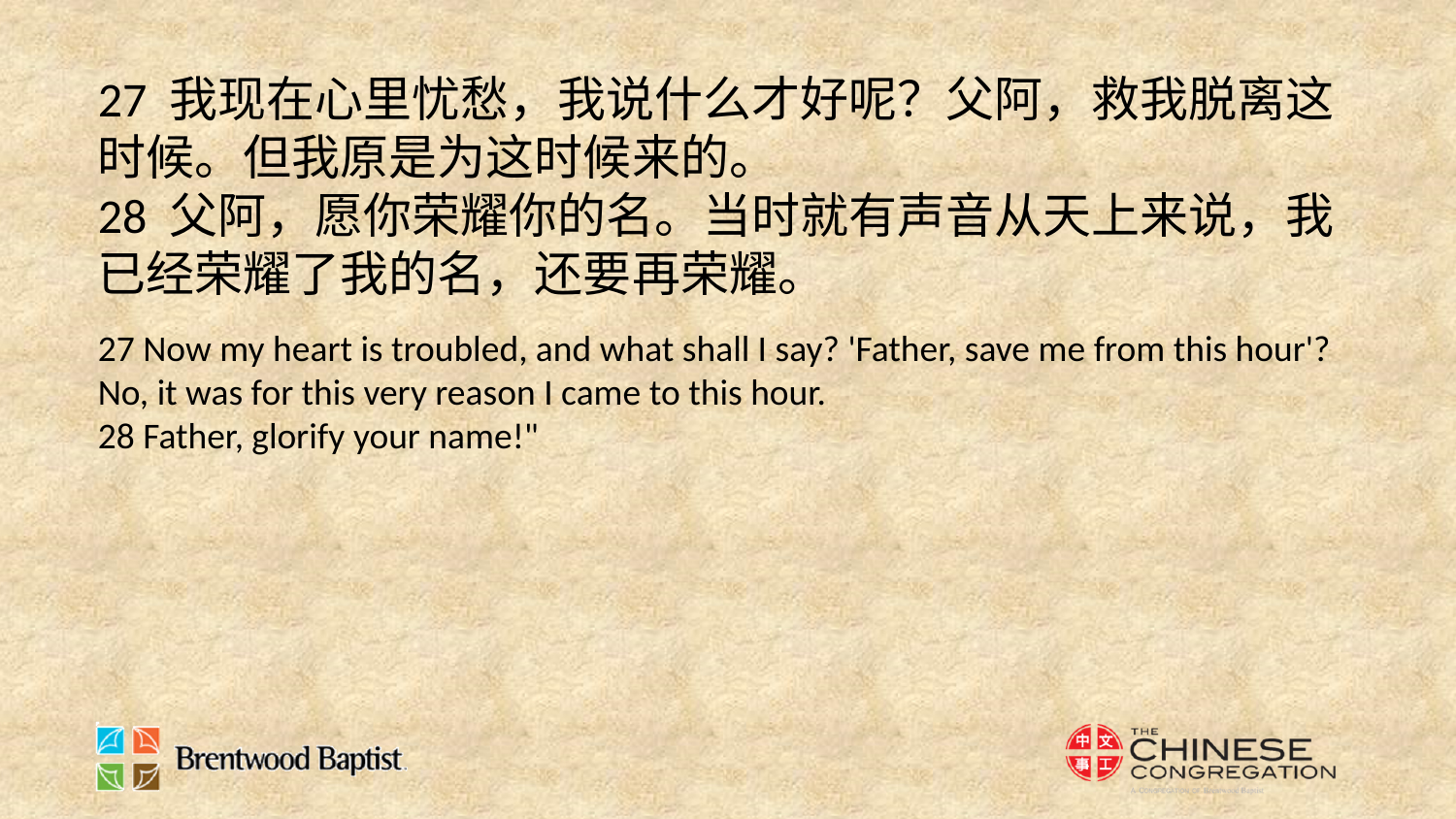

27 我现在心里忧愁，我说什么才好呢？父阿，救我脱离这时候。但我原是为这时候来的。
28 父阿，愿你荣耀你的名。当时就有声音从天上来说，我已经荣耀了我的名，还要再荣耀。

27 Now my heart is troubled, and what shall I say? 'Father, save me from this hour'? No, it was for this very reason I came to this hour.
28 Father, glorify your name!"